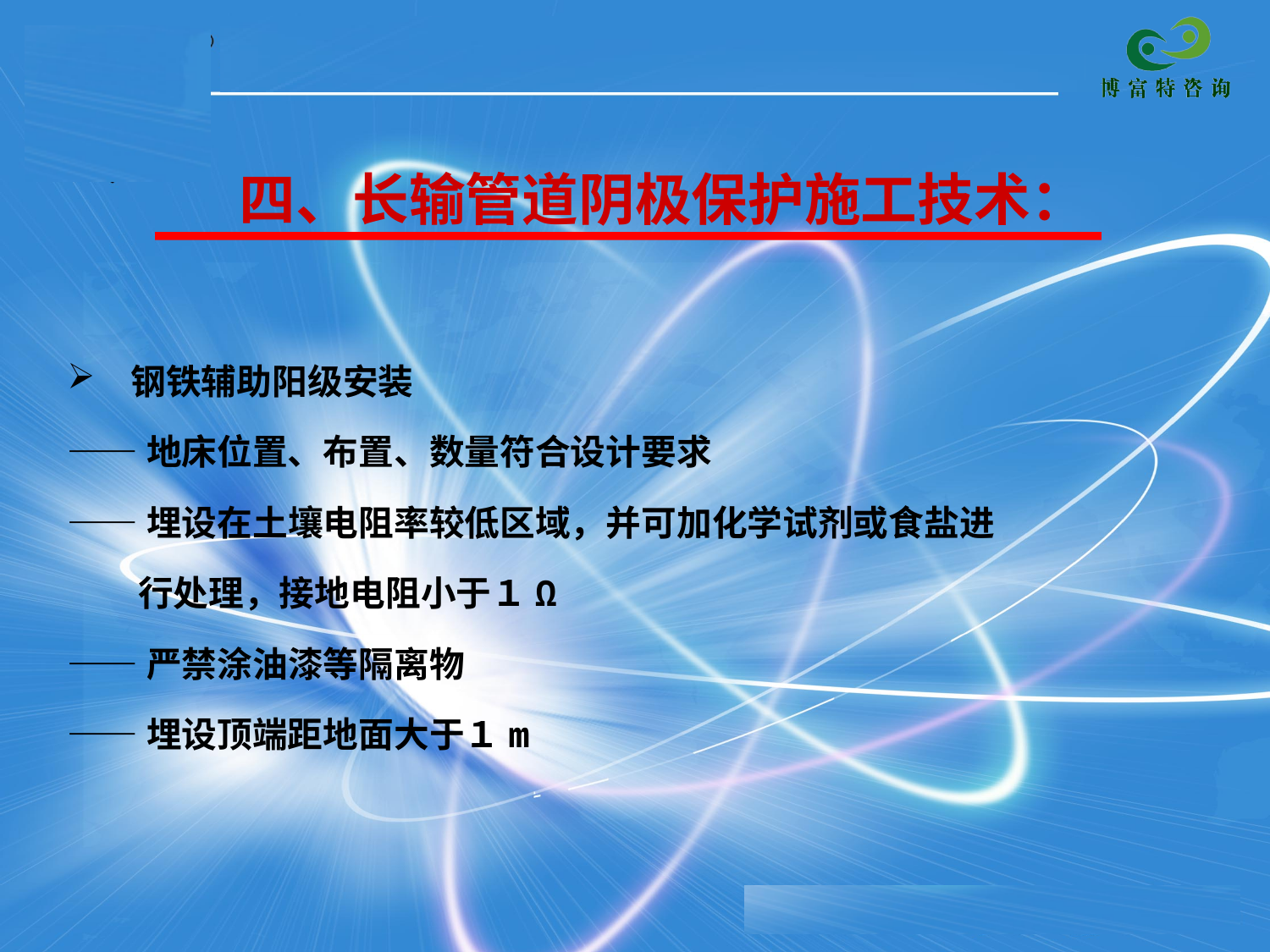

# 四、长输管道阴极保护施工技术：

　钢铁辅助阳级安装
——地床位置、布置、数量符合设计要求
——埋设在土壤电阻率较低区域，并可加化学试剂或食盐进
　　行处理，接地电阻小于１Ω
——严禁涂油漆等隔离物
——埋设顶端距地面大于１m